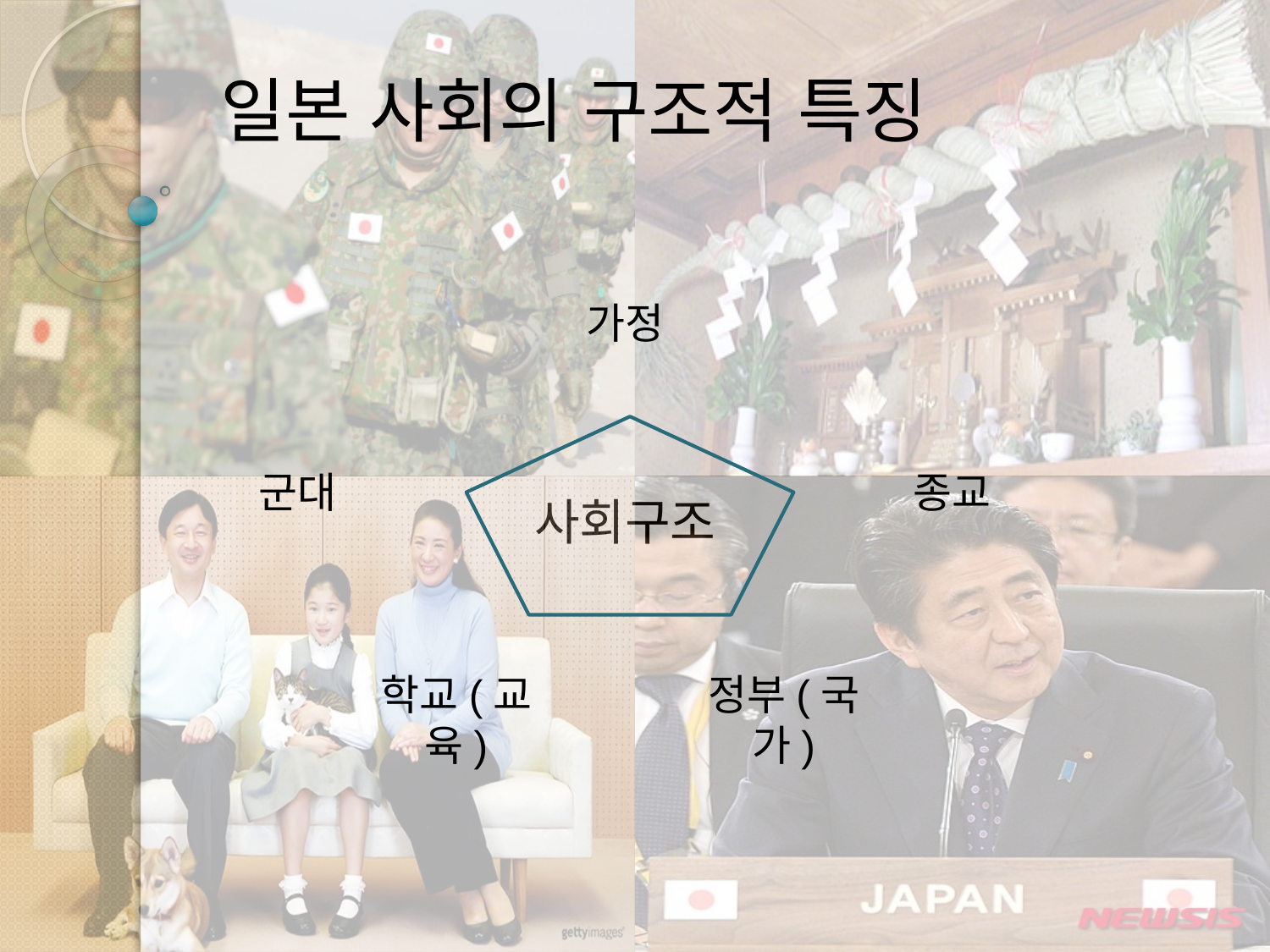

일본 사회의 구조적 특징
가정

군대
종교
사회구조

학교(교육)
정부(국가)